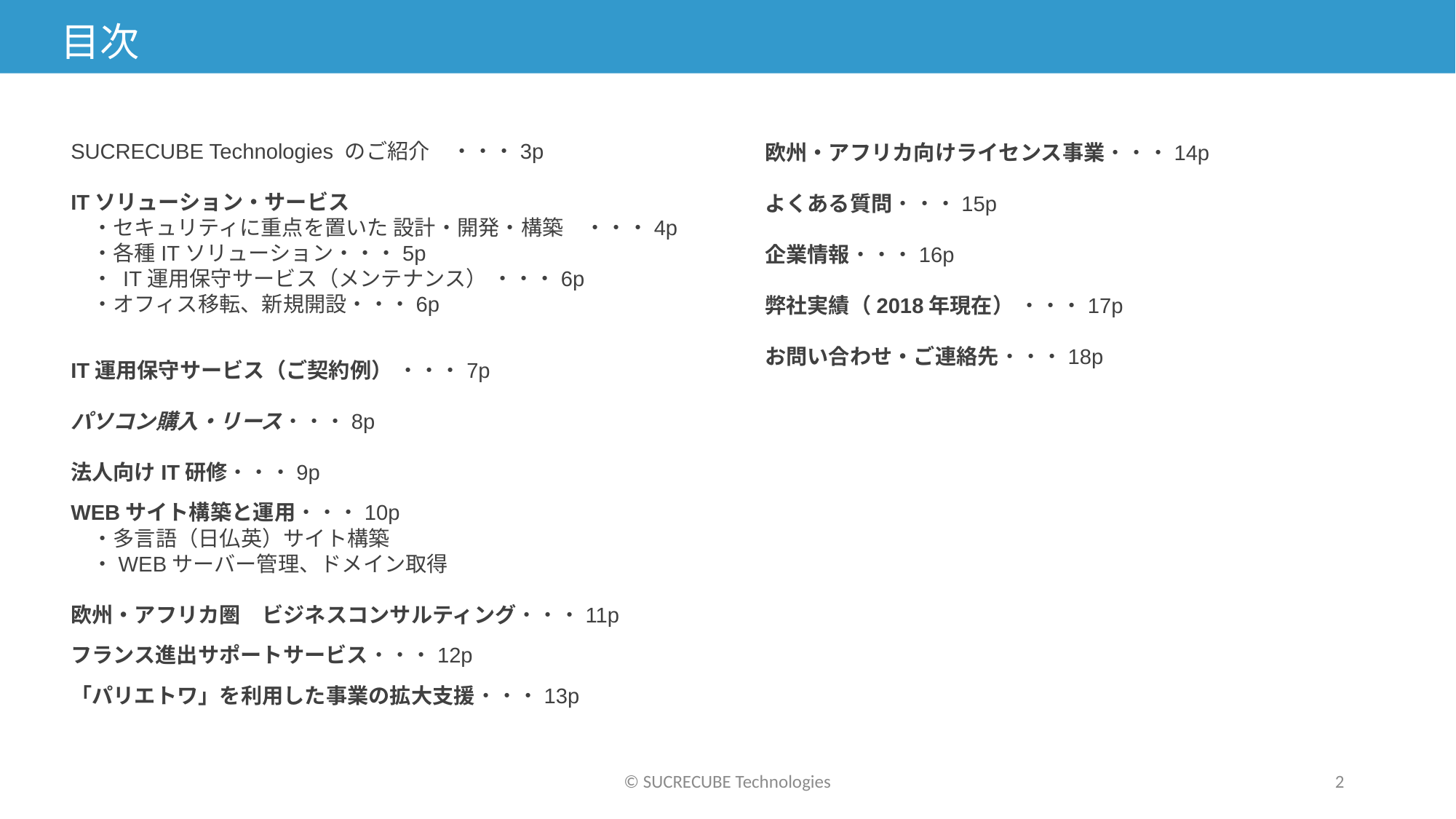

目次

欧州・アフリカ向けライセンス事業・・・14p
よくある質問・・・15p

企業情報・・・16p
弊社実績（2018年現在） ・・・17p
お問い合わせ・ご連絡先・・・18p
SUCRECUBE Technologies のご紹介　・・・3p
ITソリューション・サービス
　・セキュリティに重点を置いた 設計・開発・構築　・・・4p
　・各種ITソリューション・・・5p
　・ IT運用保守サービス（メンテナンス） ・・・6p
　・オフィス移転、新規開設・・・6p
IT運用保守サービス（ご契約例） ・・・7p
パソコン購入・リース・・・8p
法人向けIT研修・・・9p
WEBサイト構築と運用・・・10p
　・多言語（日仏英）サイト構築
　・WEBサーバー管理、ドメイン取得
欧州・アフリカ圏　ビジネスコンサルティング・・・11p
フランス進出サポートサービス・・・12p
「パリエトワ」を利用した事業の拡大支援・・・13p
© SUCRECUBE Technologies
2